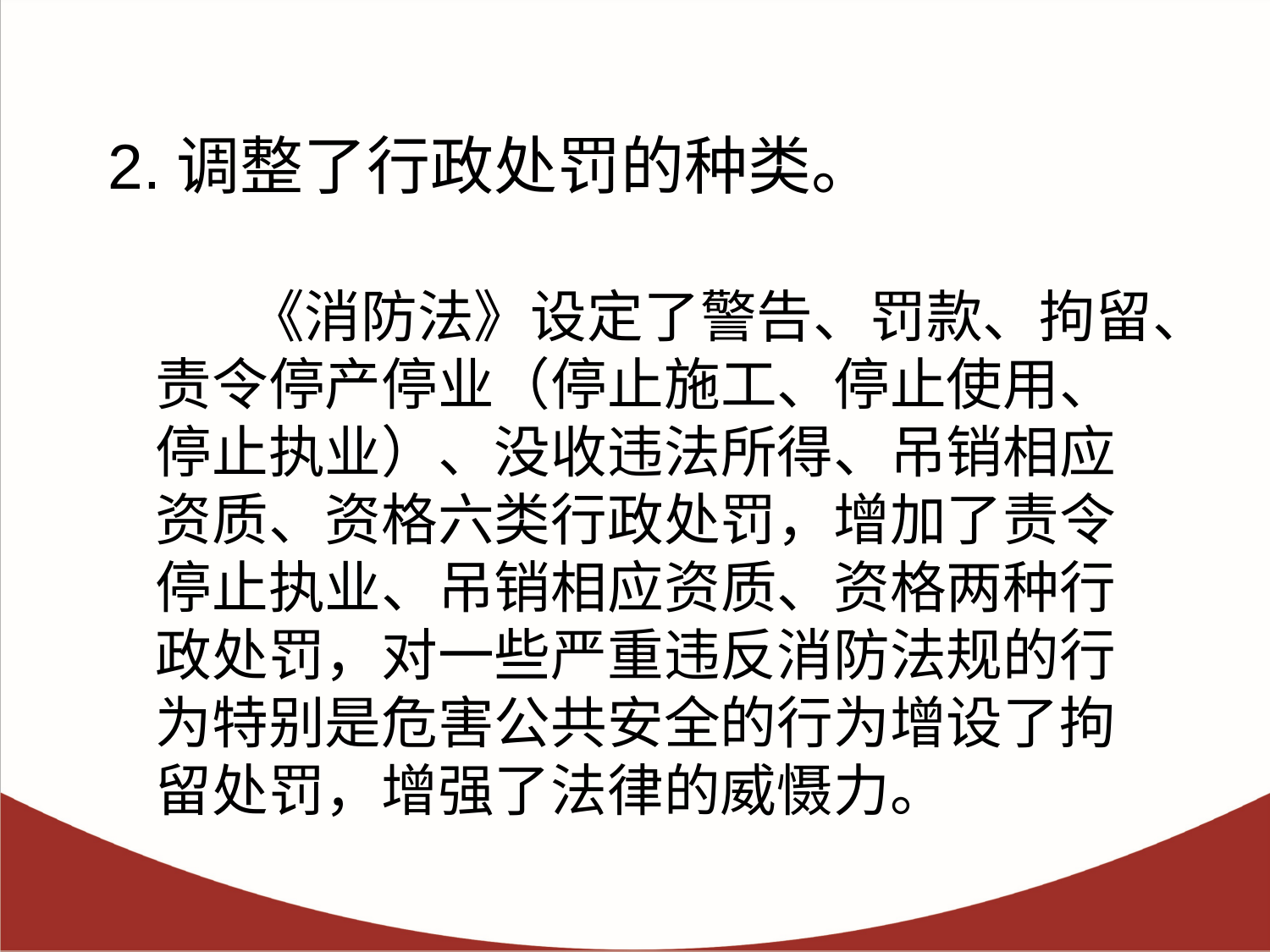

# 2.调整了行政处罚的种类。
          《消防法》设定了警告、罚款、拘留、责令停产停业（停止施工、停止使用、停止执业）、没收违法所得、吊销相应资质、资格六类行政处罚，增加了责令停止执业、吊销相应资质、资格两种行政处罚，对一些严重违反消防法规的行为特别是危害公共安全的行为增设了拘留处罚，增强了法律的威慑力。